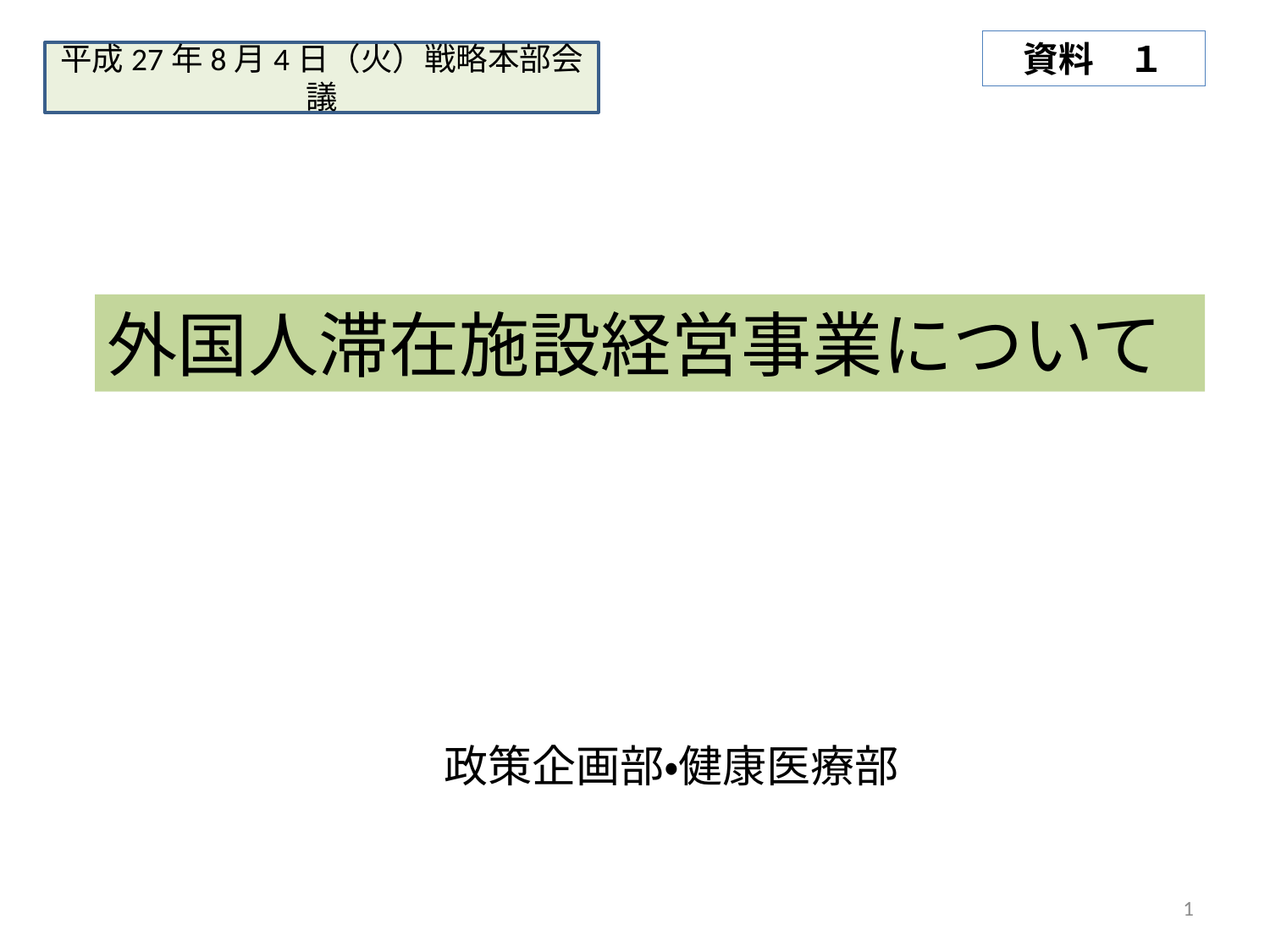

資料　１
平成27年8月4日（火）戦略本部会議
外国人滞在施設経営事業について
政策企画部・健康医療部
1